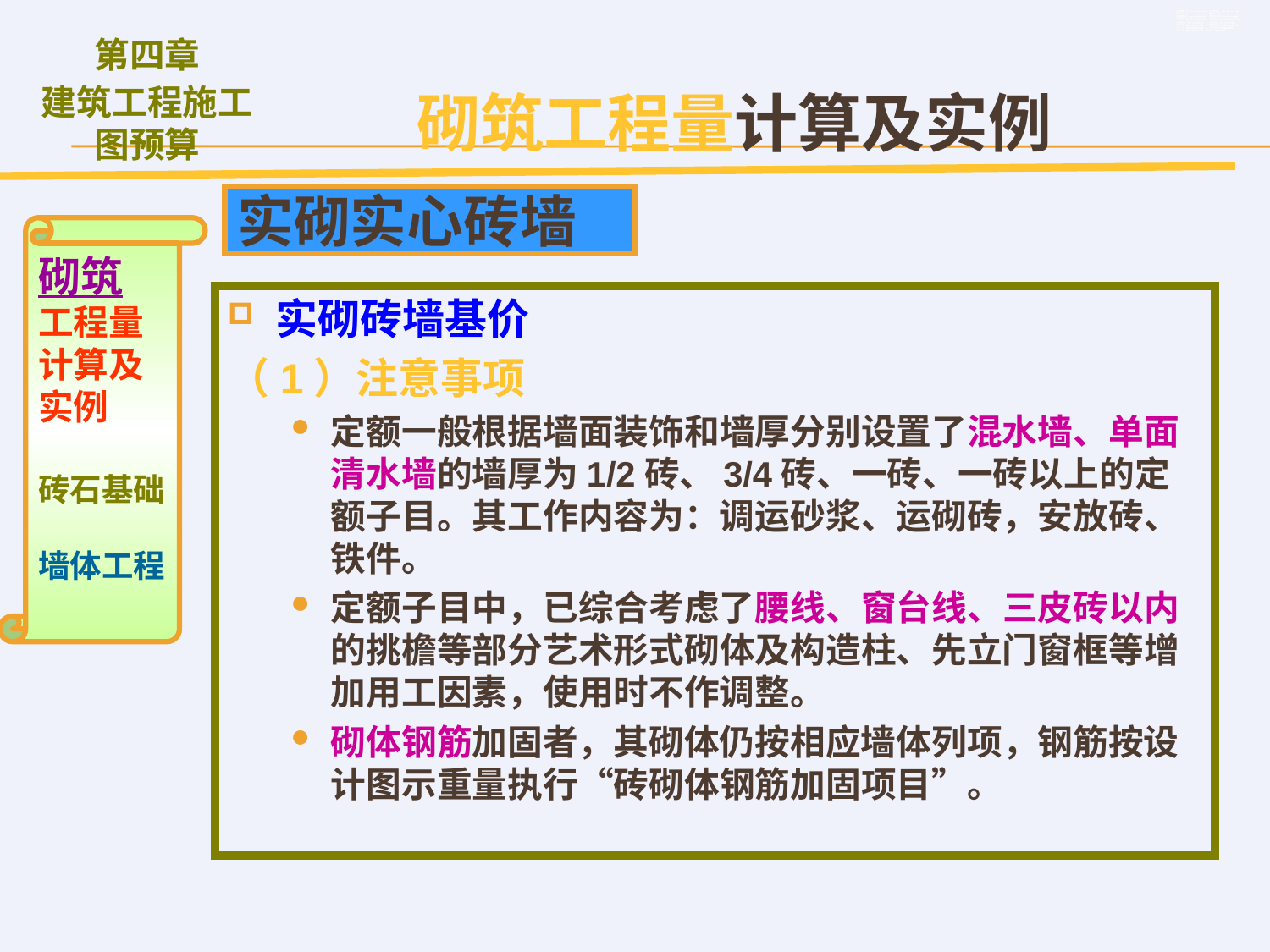

砌筑工程量计算及实例
实砌实心砖墙
砌筑
工程量计算及实例

砖石基础

墙体工程

实砌砖墙基价
（1）注意事项
定额一般根据墙面装饰和墙厚分别设置了混水墙、单面清水墙的墙厚为1/2砖、3/4砖、一砖、一砖以上的定额子目。其工作内容为：调运砂浆、运砌砖，安放砖、铁件。
定额子目中，已综合考虑了腰线、窗台线、三皮砖以内的挑檐等部分艺术形式砌体及构造柱、先立门窗框等增加用工因素，使用时不作调整。
砌体钢筋加固者，其砌体仍按相应墙体列项，钢筋按设计图示重量执行“砖砌体钢筋加固项目”。
34